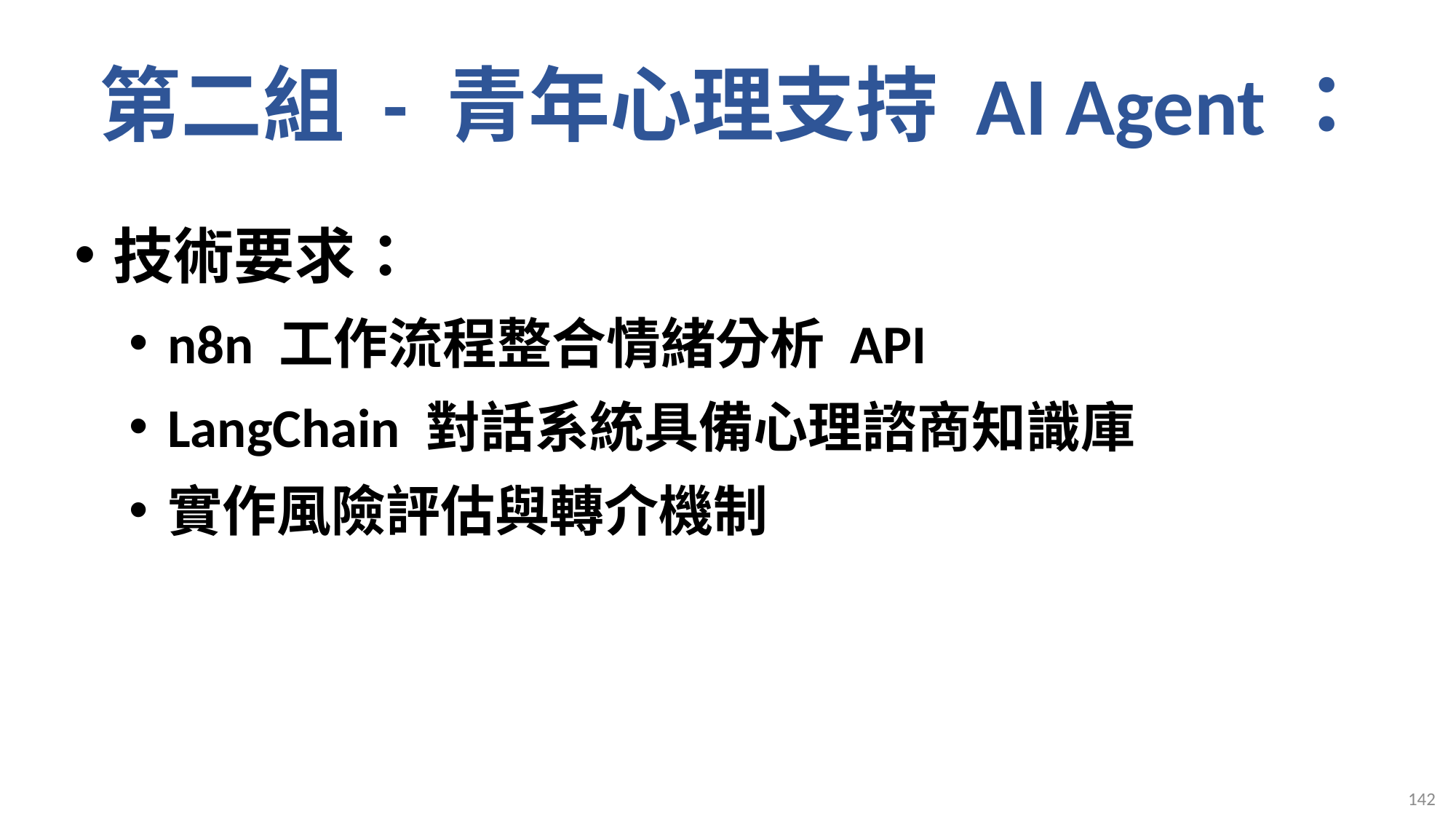

# 第二組 - 青年心理支持 AI Agent：
技術要求：
n8n 工作流程整合情緒分析 API
LangChain 對話系統具備心理諮商知識庫
實作風險評估與轉介機制
142